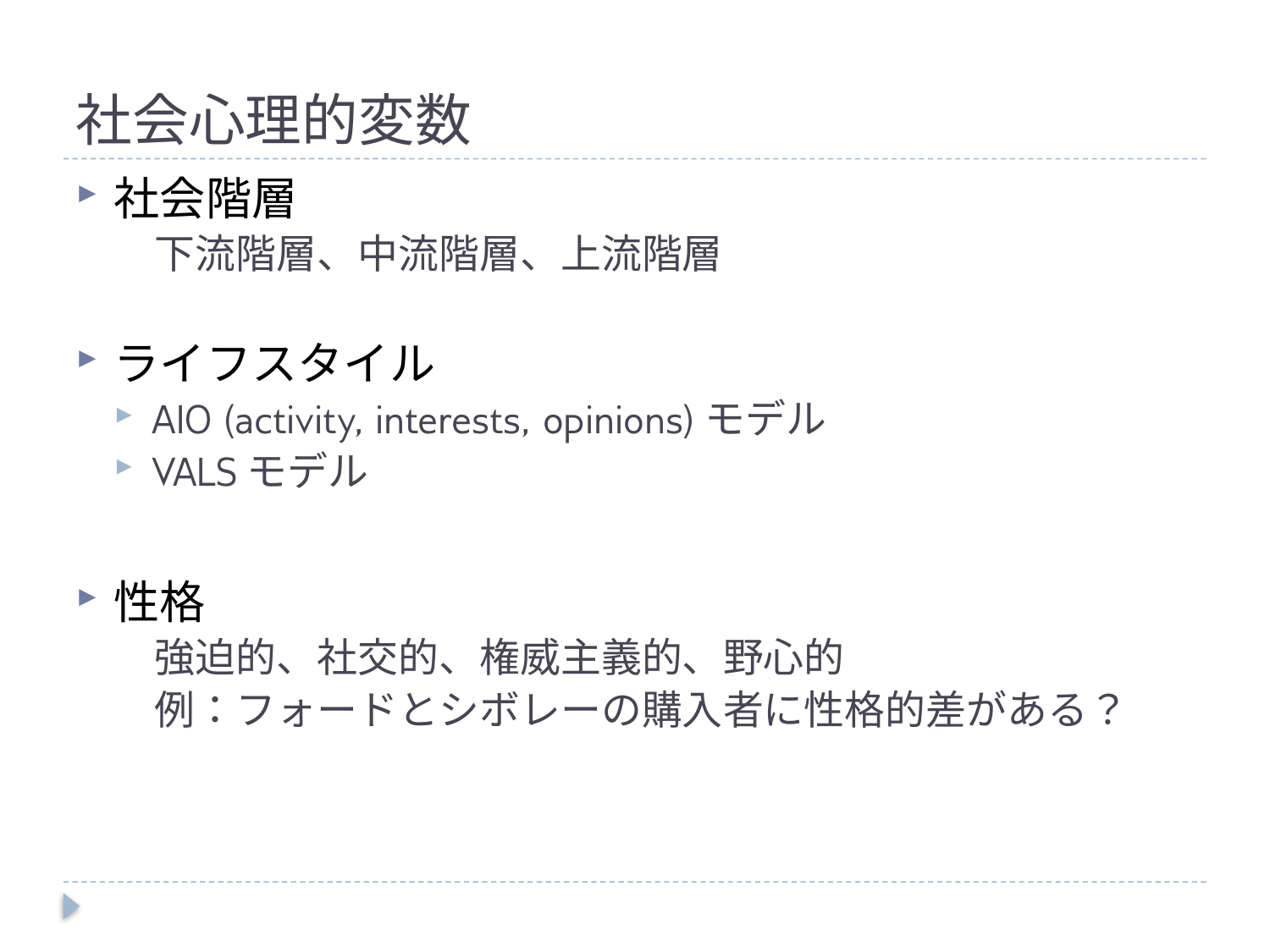

# 社会心理的変数
社会階層
　下流階層、中流階層、上流階層

ライフスタイル
AIO (activity, interests, opinions)モデル
VALSモデル

性格
　強迫的、社交的、権威主義的、野心的
　例：フォードとシボレーの購入者に性格的差がある？